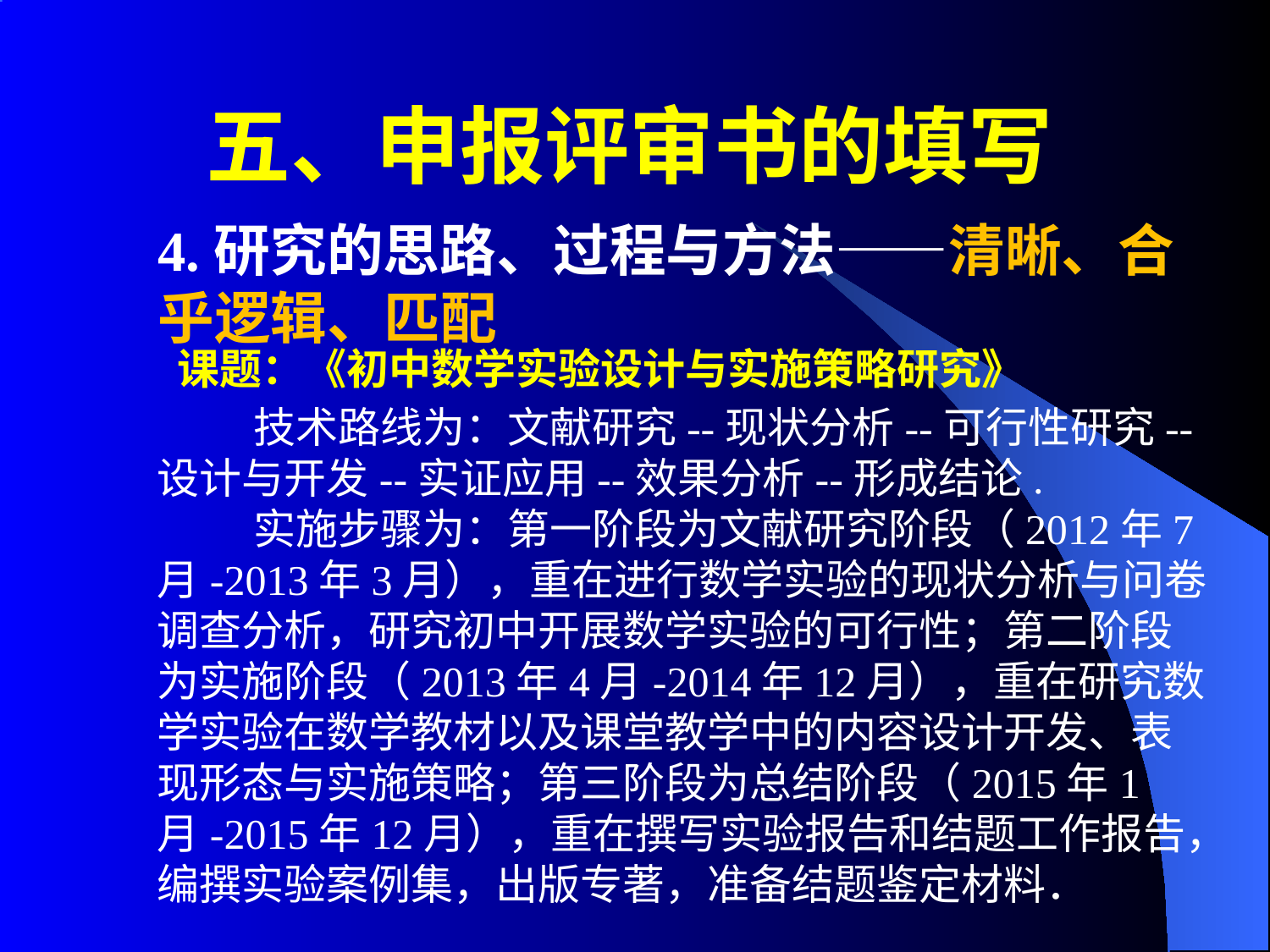

五、申报评审书的填写
4.研究的思路、过程与方法——清晰、合乎逻辑、匹配
课题：《初中数学实验设计与实施策略研究》
         技术路线为：文献研究--现状分析--可行性研究--设计与开发--实证应用--效果分析--形成结论.
         实施步骤为：第一阶段为文献研究阶段（2012年7月-2013年3月），重在进行数学实验的现状分析与问卷调查分析，研究初中开展数学实验的可行性；第二阶段为实施阶段（2013年4月-2014年12月），重在研究数学实验在数学教材以及课堂教学中的内容设计开发、表现形态与实施策略；第三阶段为总结阶段（2015年1月-2015年12月），重在撰写实验报告和结题工作报告，编撰实验案例集，出版专著，准备结题鉴定材料．